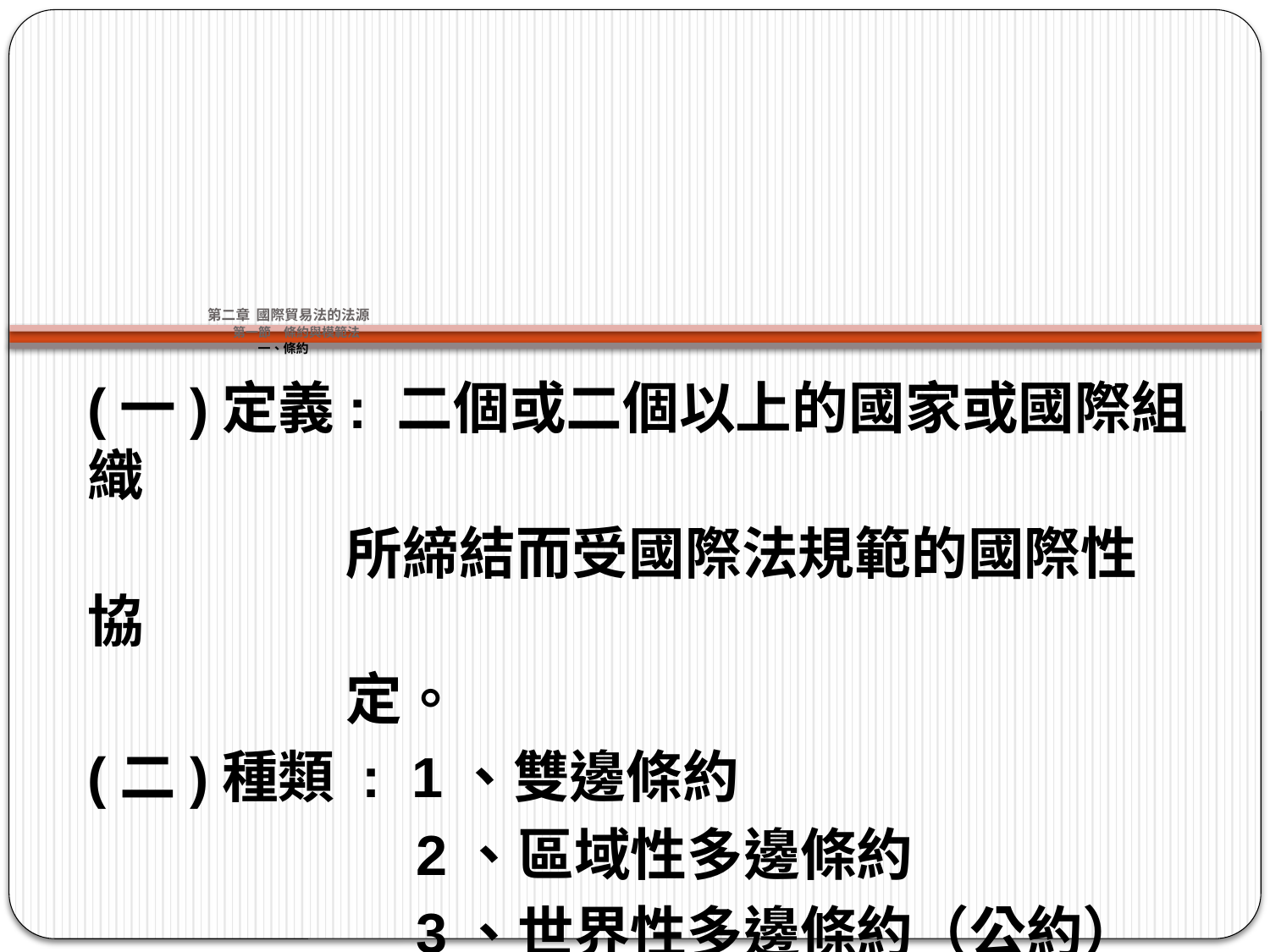

# 第二章  國際貿易法的法源 第一節　條約與模範法 一、條約
(一)定義: 二個或二個以上的國家或國際組織
                   所締結而受國際法規範的國際性協
                   定。
(二)種類 :  1、雙邊條約
                     2、區域性多邊條約
                     3、世界性多邊條約（公約）